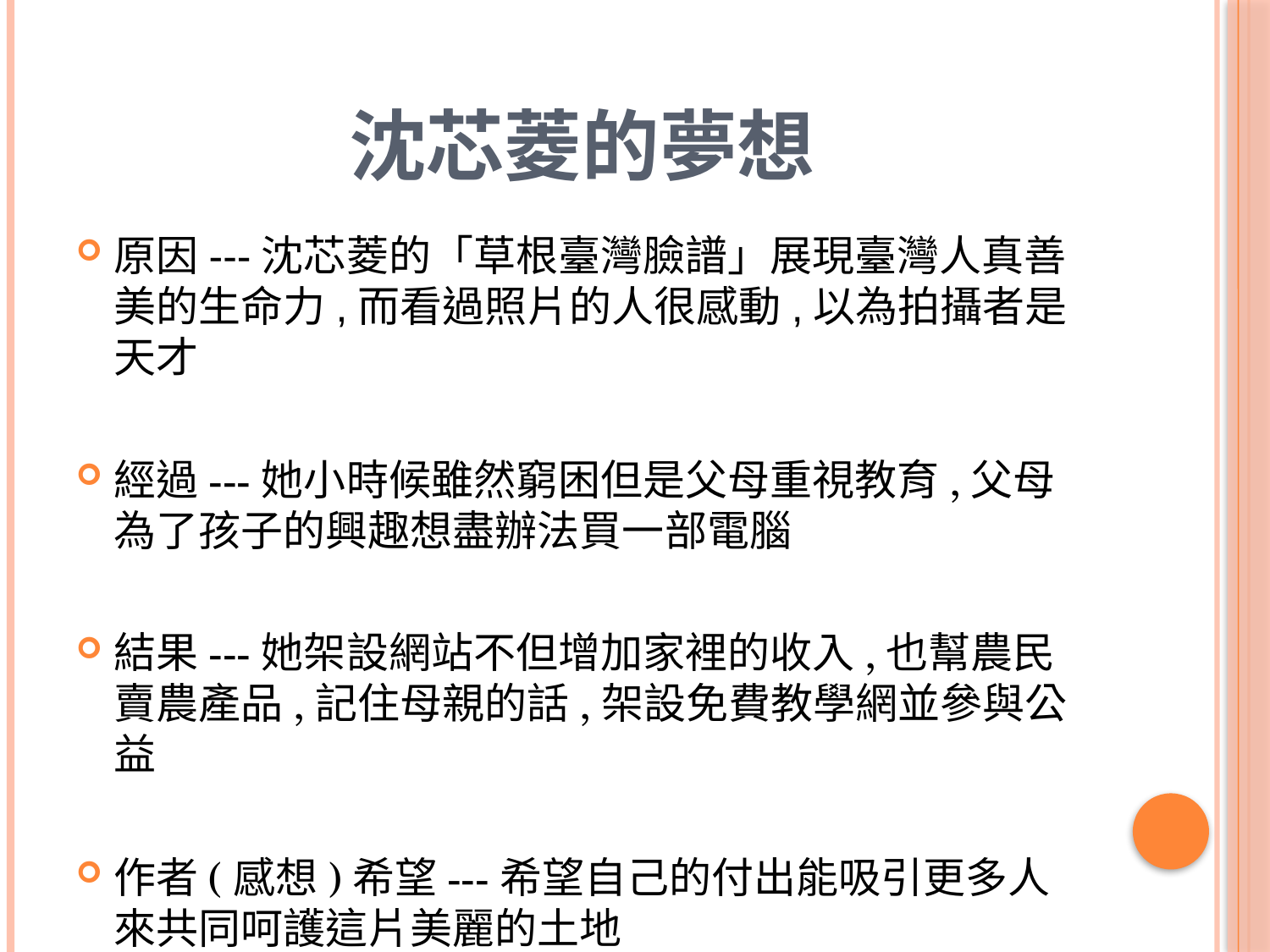

# 沈芯菱的夢想
原因---沈芯菱的「草根臺灣臉譜」展現臺灣人真善美的生命力,而看過照片的人很感動,以為拍攝者是天才

經過---她小時候雖然窮困但是父母重視教育,父母為了孩子的興趣想盡辦法買一部電腦

結果---她架設網站不但增加家裡的收入,也幫農民賣農產品,記住母親的話,架設免費教學網並參與公益

作者(感想)希望---希望自己的付出能吸引更多人來共同呵護這片美麗的土地